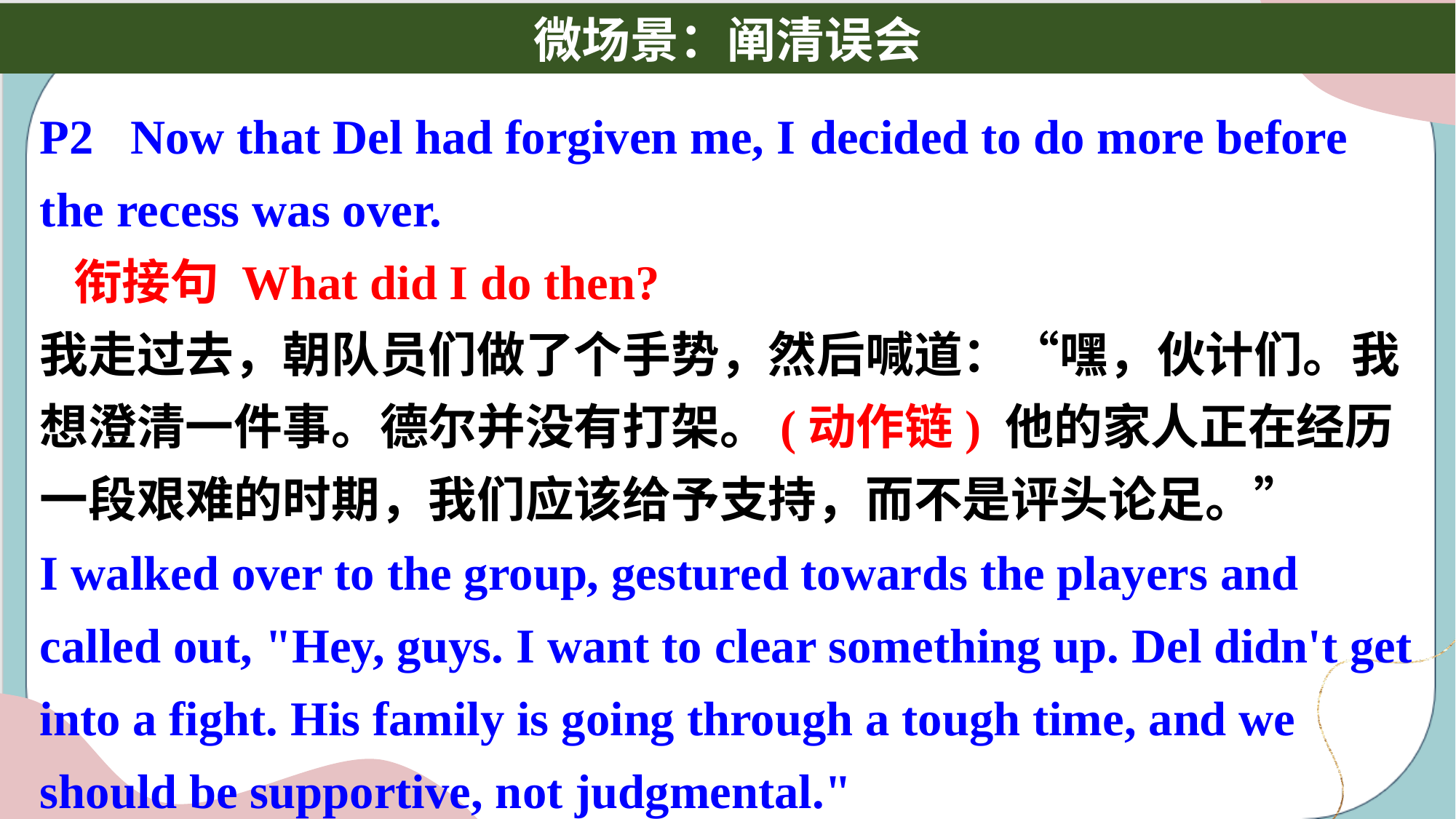

P2   Now that Del had forgiven me, I decided to do more before
the recess was over.
  衔接句 What did I do then?
我走过去，朝队员们做了个手势，然后喊道：“嘿，伙计们。我想澄清一件事。德尔并没有打架。(动作链) 他的家人正在经历一段艰难的时期，我们应该给予支持，而不是评头论足。”
I walked over to the group, gestured towards the players and called out, "Hey, guys. I want to clear something up. Del didn't get into a fight. His family is going through a tough time, and we should be supportive, not judgmental."
微场景：阐清误会